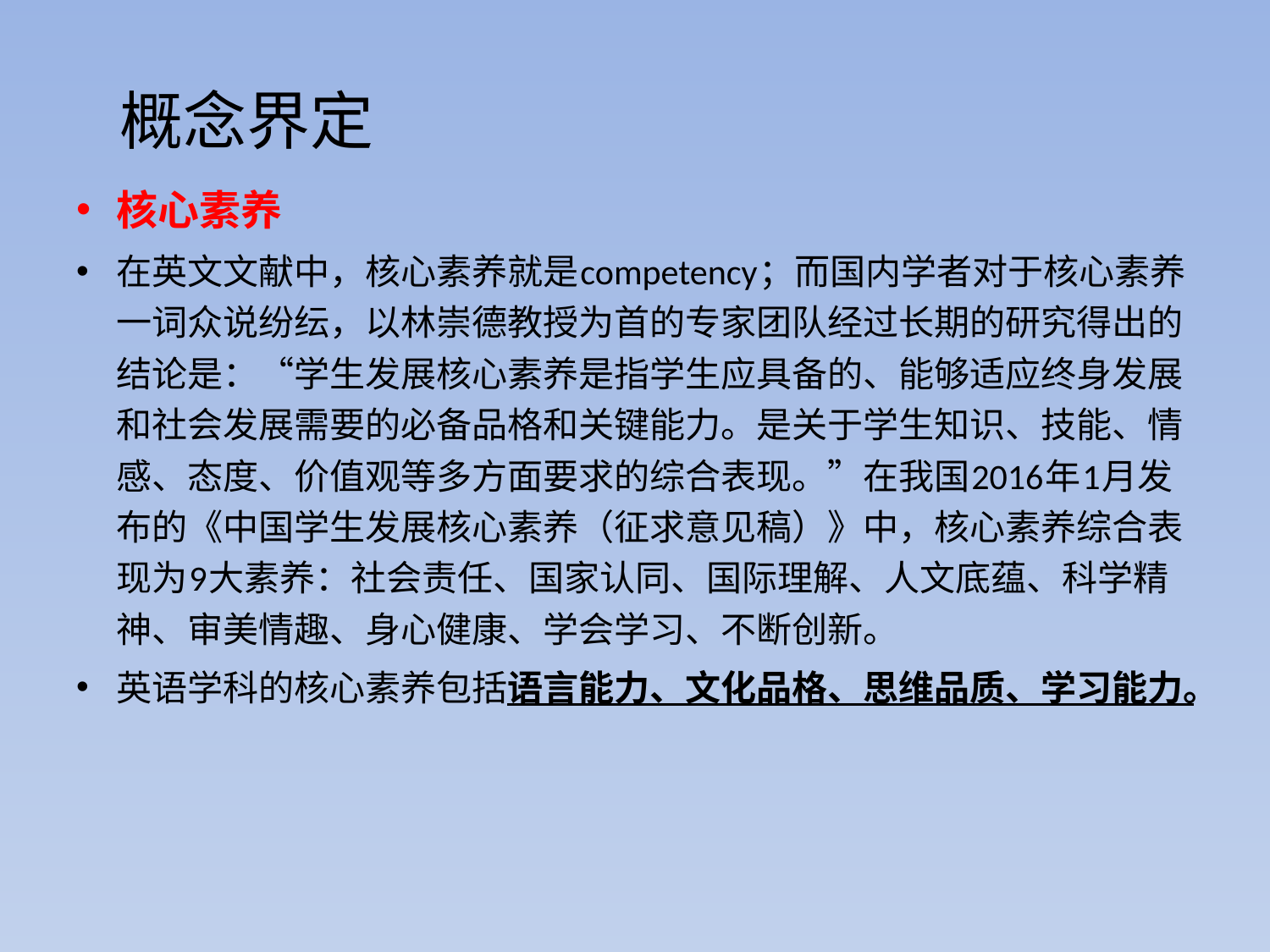

# 概念界定

核心素养
在英文文献中，核心素养就是competency；而国内学者对于核心素养一词众说纷纭，以林崇德教授为首的专家团队经过长期的研究得出的结论是：“学生发展核心素养是指学生应具备的、能够适应终身发展和社会发展需要的必备品格和关键能力。是关于学生知识、技能、情感、态度、价值观等多方面要求的综合表现。”在我国2016年1月发布的《中国学生发展核心素养（征求意见稿）》中，核心素养综合表现为9大素养：社会责任、国家认同、国际理解、人文底蕴、科学精神、审美情趣、身心健康、学会学习、不断创新。
英语学科的核心素养包括语言能力、文化品格、思维品质、学习能力。